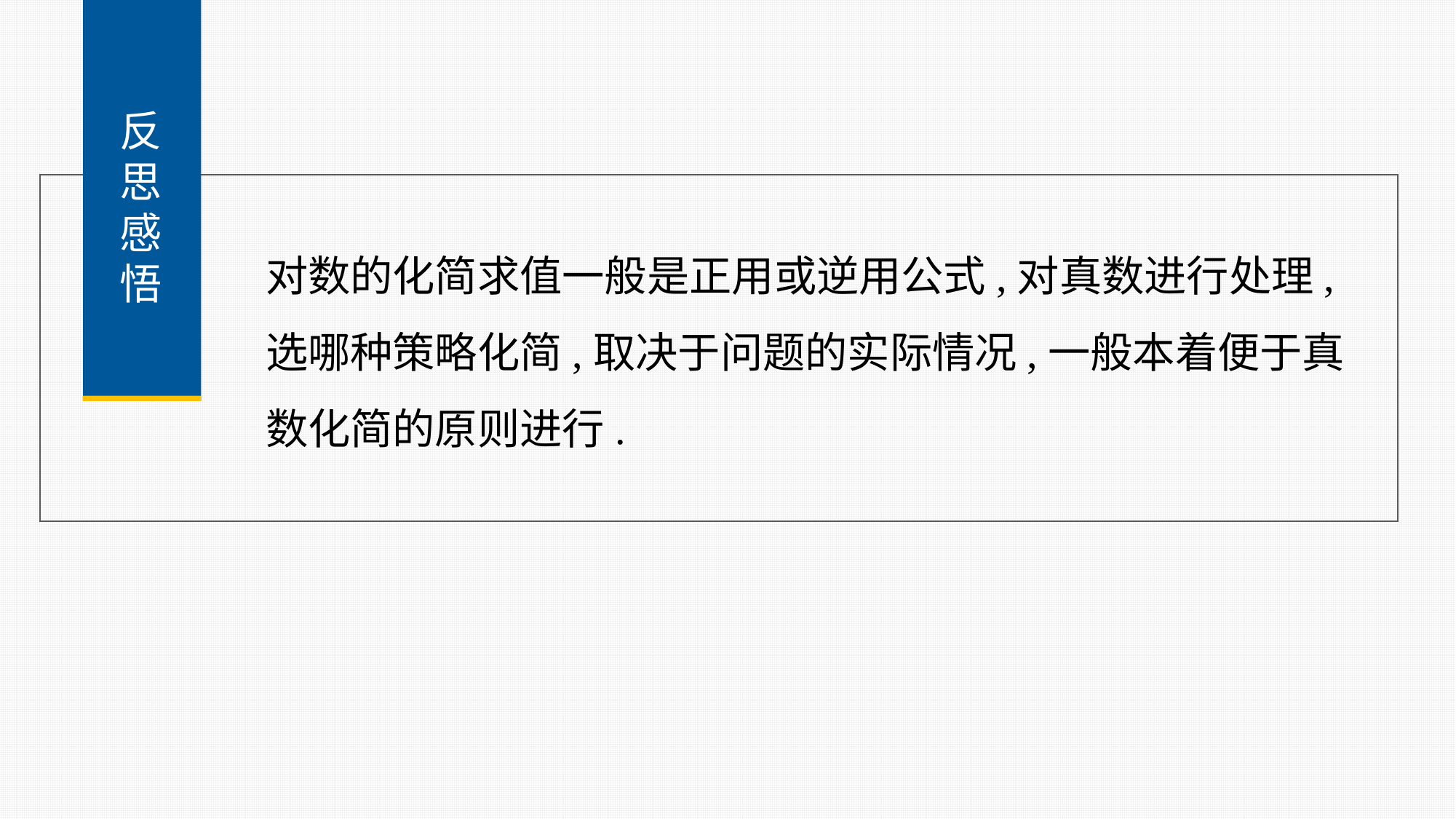

反
思
感
悟

对数的化简求值一般是正用或逆用公式,对真数进行处理,选哪种策略化简,取决于问题的实际情况,一般本着便于真数化简的原则进行.